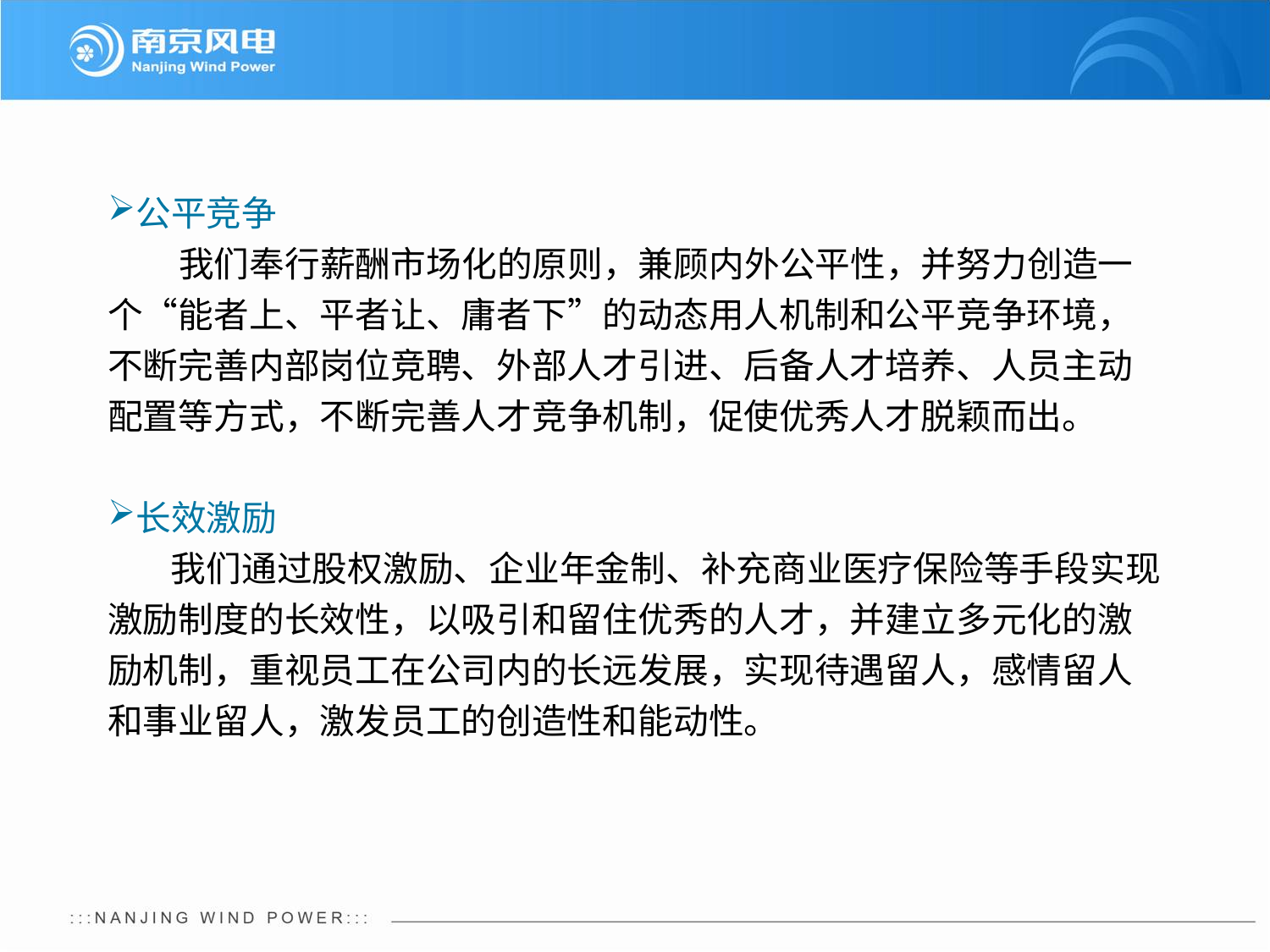

公平竞争
        我们奉行薪酬市场化的原则，兼顾内外公平性，并努力创造一个“能者上、平者让、庸者下”的动态用人机制和公平竞争环境，不断完善内部岗位竞聘、外部人才引进、后备人才培养、人员主动配置等方式，不断完善人才竞争机制，促使优秀人才脱颖而出。

长效激励
       我们通过股权激励、企业年金制、补充商业医疗保险等手段实现激励制度的长效性，以吸引和留住优秀的人才，并建立多元化的激励机制，重视员工在公司内的长远发展，实现待遇留人，感情留人和事业留人，激发员工的创造性和能动性。